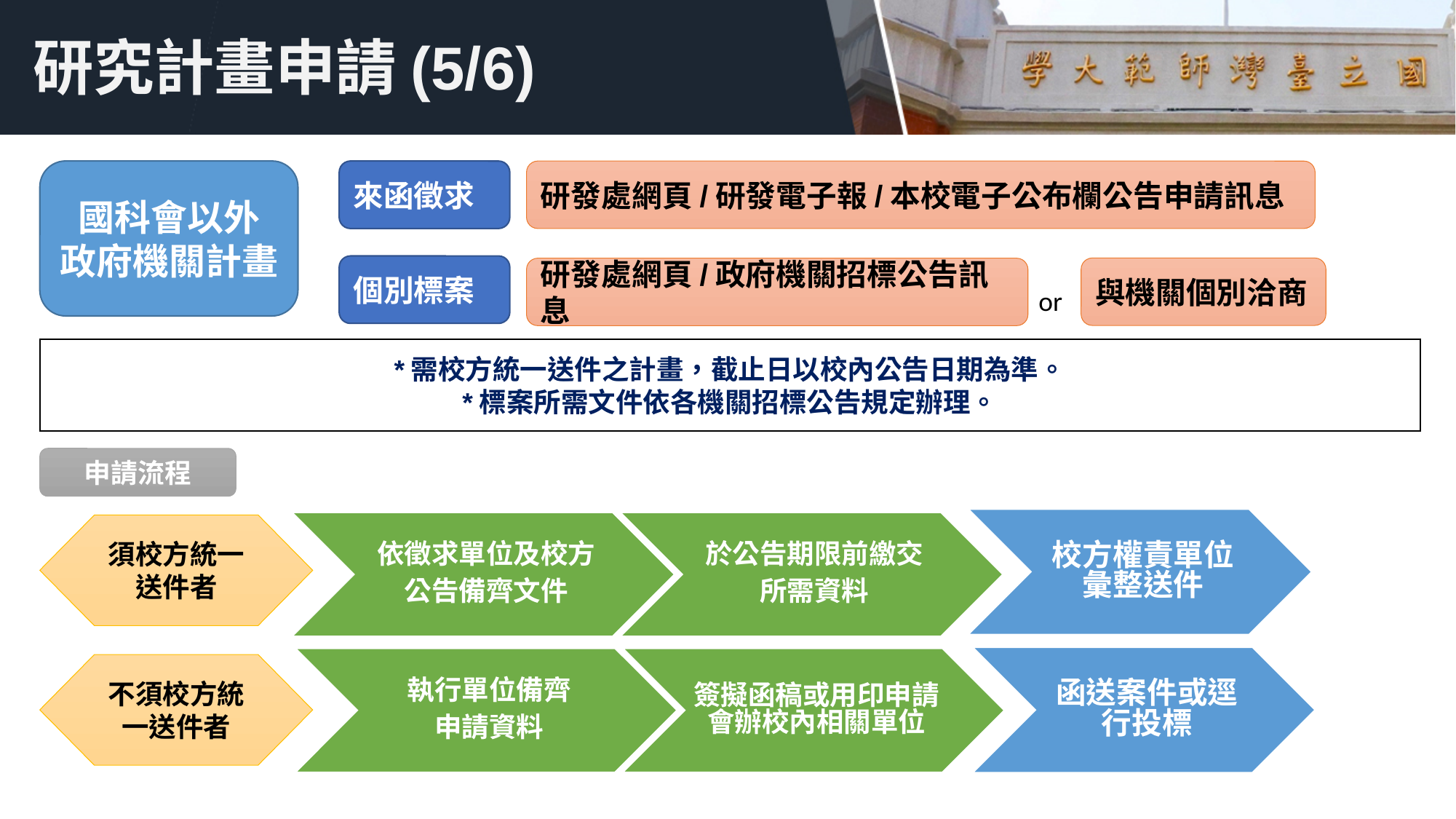

# 研究計畫申請(5/6)
國科會以外
政府機關計畫
來函徵求
研發處網頁/研發電子報/本校電子公布欄公告申請訊息
個別標案
與機關個別洽商
研發處網頁/政府機關招標公告訊息
or
*需校方統一送件之計畫，截止日以校內公告日期為準。
*標案所需文件依各機關招標公告規定辦理。
申請流程
校方權責單位彙整送件
依徵求單位及校方
公告備齊文件
於公告期限前繳交
所需資料
須校方統一送件者
函送案件或逕行投標
執行單位備齊
申請資料
簽擬函稿或用印申請會辦校內相關單位
不須校方統一送件者